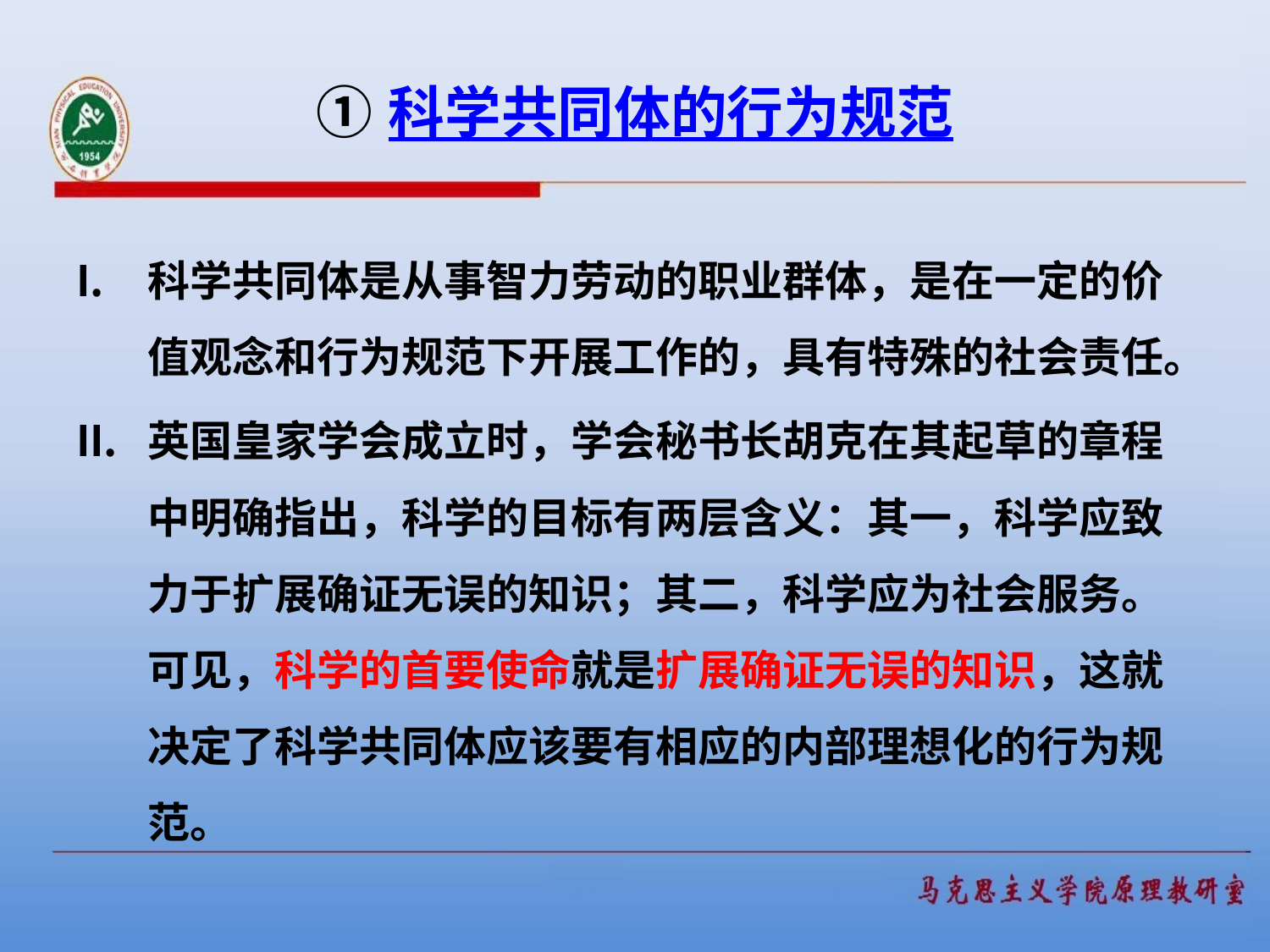

# 科学共同体的行为规范
科学共同体是从事智力劳动的职业群体，是在一定的价值观念和行为规范下开展工作的，具有特殊的社会责任。
英国皇家学会成立时，学会秘书长胡克在其起草的章程中明确指出，科学的目标有两层含义：其一，科学应致力于扩展确证无误的知识；其二，科学应为社会服务。可见，科学的首要使命就是扩展确证无误的知识，这就决定了科学共同体应该要有相应的内部理想化的行为规范。